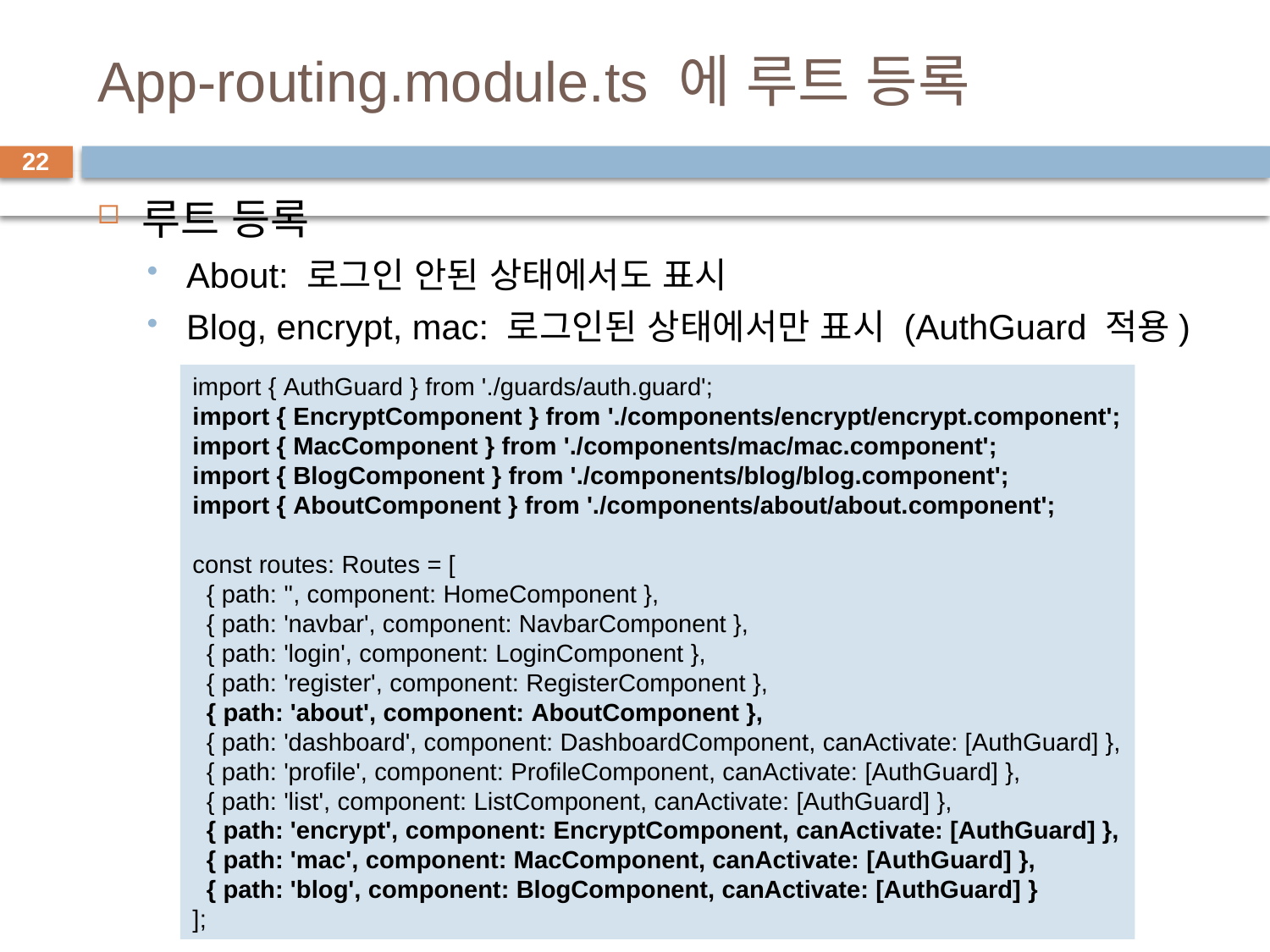

# App-routing.module.ts 에 루트 등록
22
루트 등록
About: 로그인 안된 상태에서도 표시
Blog, encrypt, mac: 로그인된 상태에서만 표시 (AuthGuard 적용)
import { AuthGuard } from './guards/auth.guard';
import { EncryptComponent } from './components/encrypt/encrypt.component';
import { MacComponent } from './components/mac/mac.component';
import { BlogComponent } from './components/blog/blog.component';
import { AboutComponent } from './components/about/about.component';
const routes: Routes = [
  { path: '', component: HomeComponent },
  { path: 'navbar', component: NavbarComponent },
  { path: 'login', component: LoginComponent },
  { path: 'register', component: RegisterComponent },
  { path: 'about', component: AboutComponent },
  { path: 'dashboard', component: DashboardComponent, canActivate: [AuthGuard] },
  { path: 'profile', component: ProfileComponent, canActivate: [AuthGuard] },
  { path: 'list', component: ListComponent, canActivate: [AuthGuard] },
  { path: 'encrypt', component: EncryptComponent, canActivate: [AuthGuard] },
  { path: 'mac', component: MacComponent, canActivate: [AuthGuard] },
  { path: 'blog', component: BlogComponent, canActivate: [AuthGuard] }
];